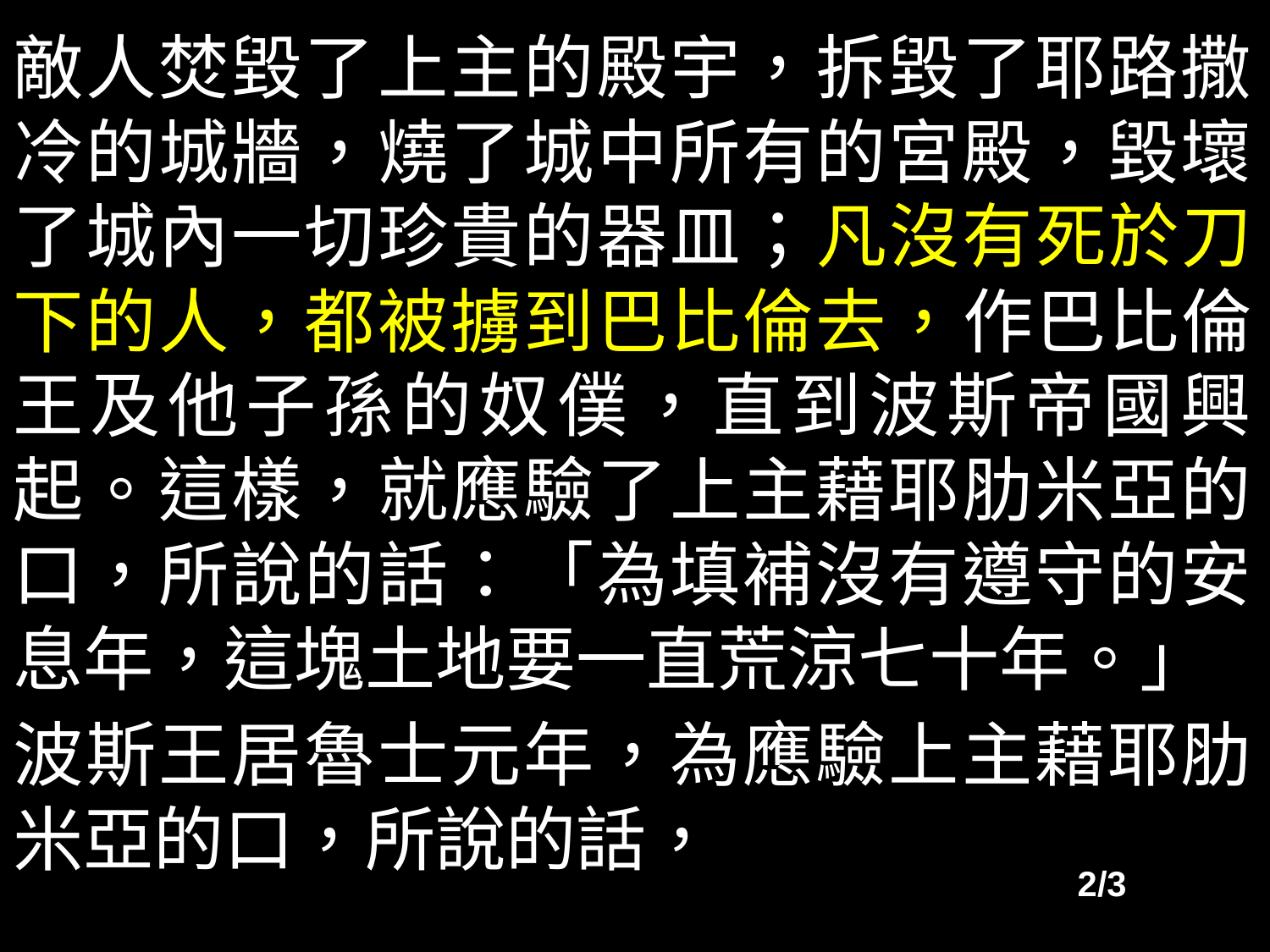

敵人焚毀了上主的殿宇，拆毀了耶路撒冷的城牆，燒了城中所有的宮殿，毀壞了城內一切珍貴的器皿；凡沒有死於刀下的人，都被擄到巴比倫去，作巴比倫王及他子孫的奴僕，直到波斯帝國興起。這樣，就應驗了上主藉耶肋米亞的口，所說的話：「為填補沒有遵守的安息年，這塊土地要一直荒涼七十年。」
波斯王居魯士元年，為應驗上主藉耶肋米亞的口，所說的話，

2/3